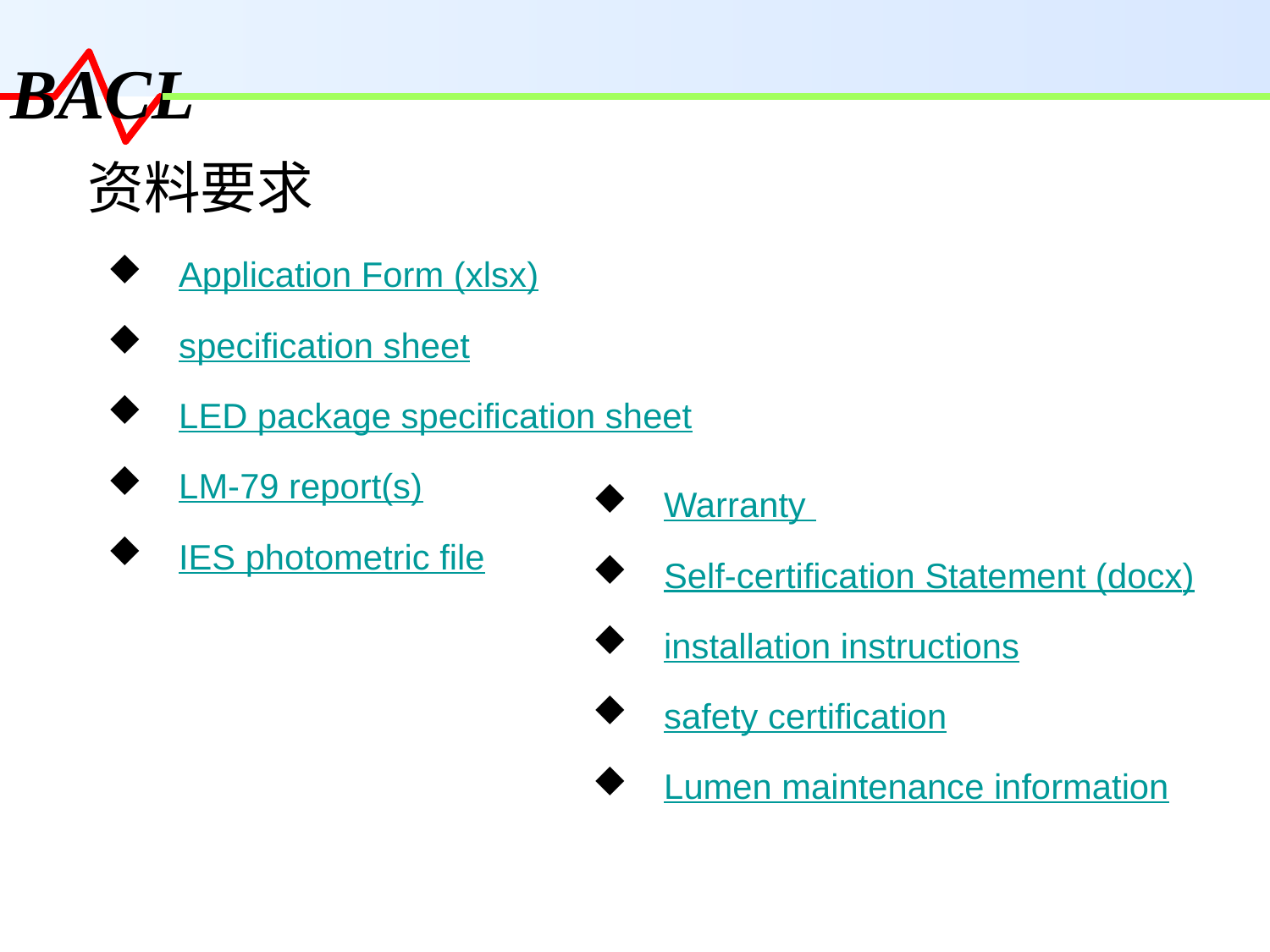

资料要求
Application Form (xlsx)
specification sheet
LED package specification sheet
LM-79 report(s)
IES photometric file

Warranty
Self-certification Statement (docx)
installation instructions
safety certification
Lumen maintenance information